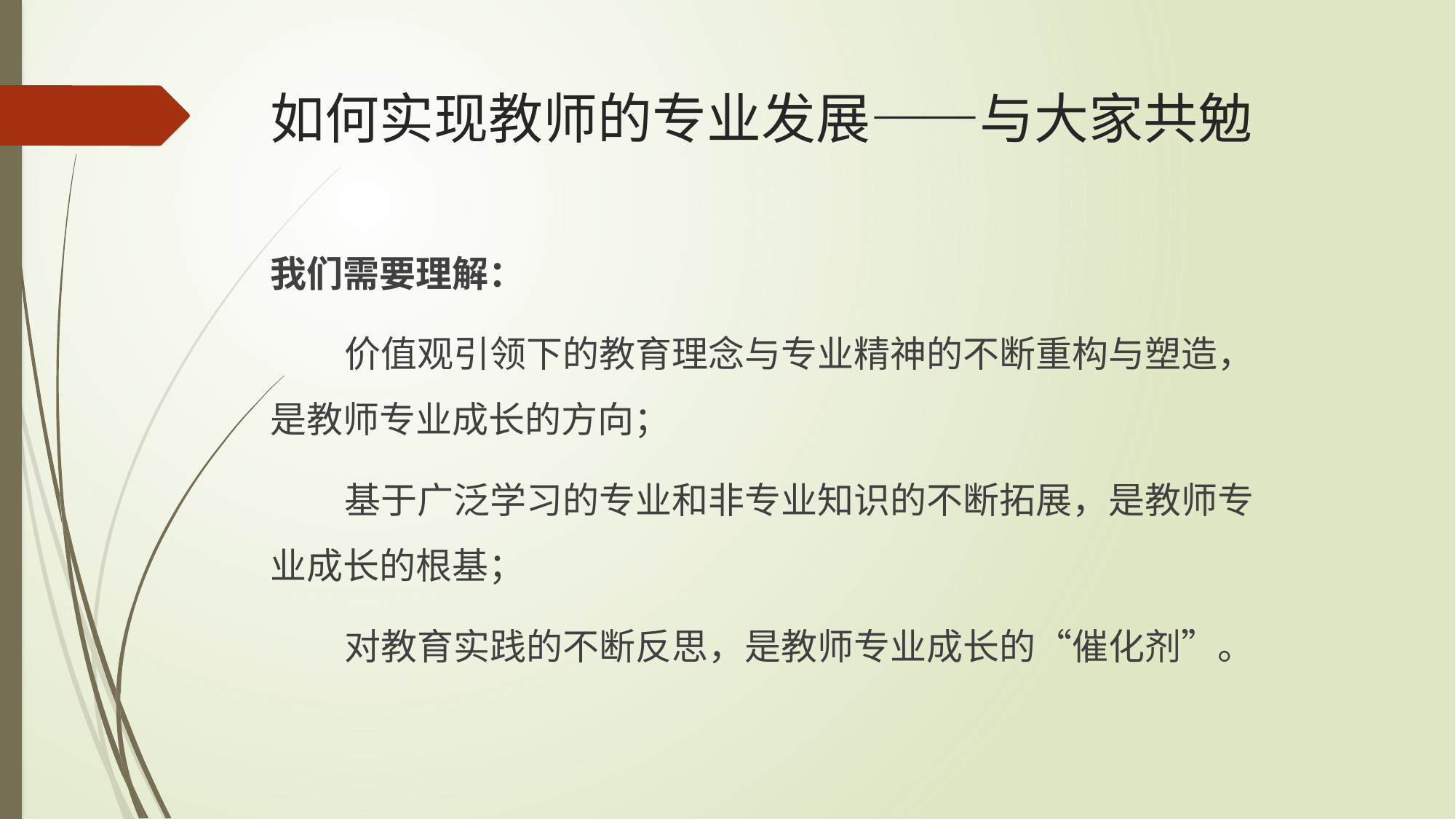

# 如何实现教师的专业发展——与大家共勉
我们需要理解：
        价值观引领下的教育理念与专业精神的不断重构与塑造，是教师专业成长的方向；
        基于广泛学习的专业和非专业知识的不断拓展，是教师专业成长的根基；
        对教育实践的不断反思，是教师专业成长的“催化剂”。